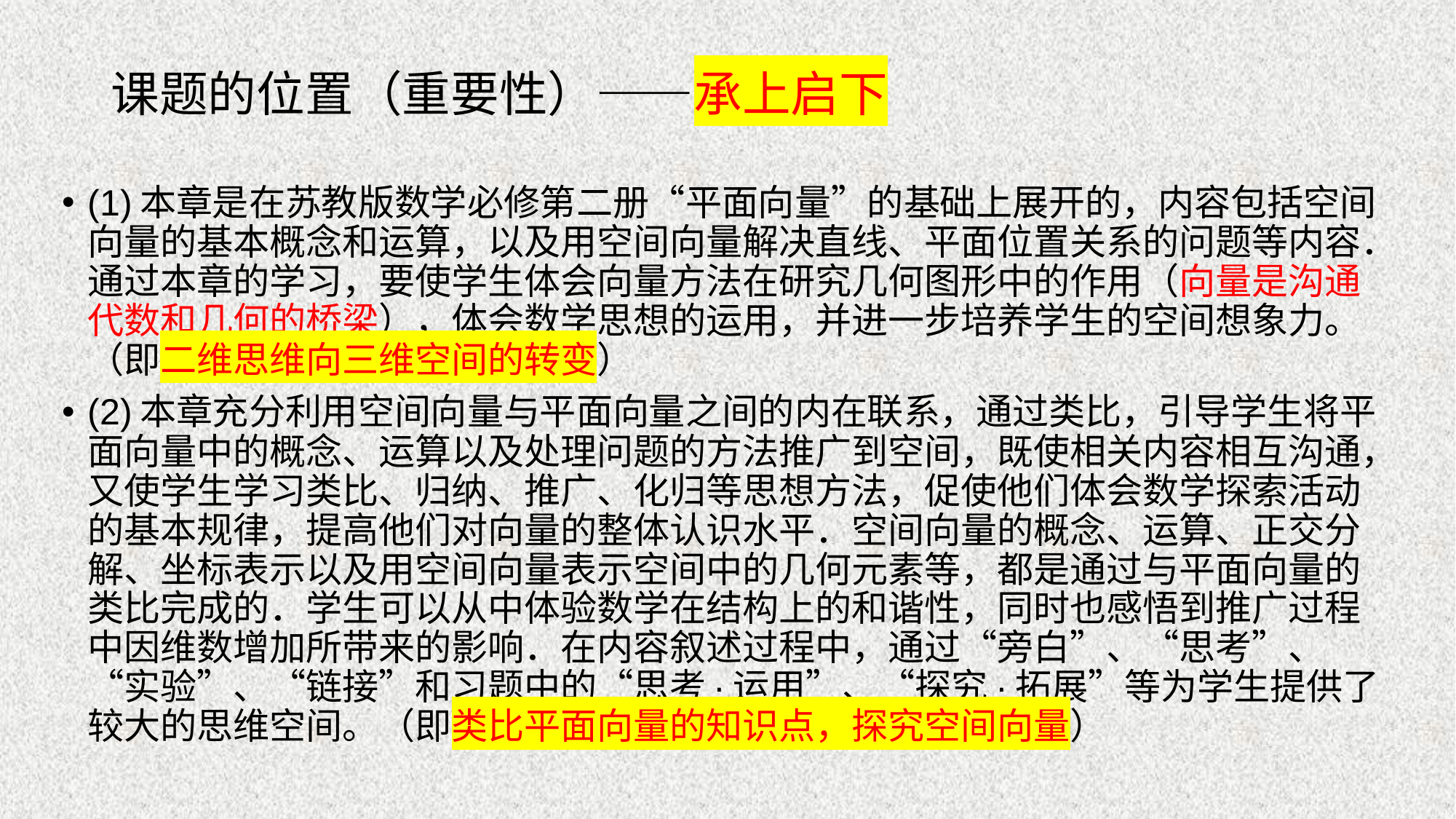

# 课题的位置（重要性）——承上启下
(1)本章是在苏教版数学必修第二册“平面向量”的基础上展开的，内容包括空间向量的基本概念和运算，以及用空间向量解决直线、平面位置关系的问题等内容．通过本章的学习，要使学生体会向量方法在研究几何图形中的作用（向量是沟通代数和几何的桥梁），体会数学思想的运用，并进一步培养学生的空间想象力。（即二维思维向三维空间的转变）
(2)本章充分利用空间向量与平面向量之间的内在联系，通过类比，引导学生将平面向量中的概念、运算以及处理问题的方法推广到空间，既使相关内容相互沟通，又使学生学习类比、归纳、推广、化归等思想方法，促使他们体会数学探索活动的基本规律，提高他们对向量的整体认识水平．空间向量的概念、运算、正交分解、坐标表示以及用空间向量表示空间中的几何元素等，都是通过与平面向量的类比完成的．学生可以从中体验数学在结构上的和谐性，同时也感悟到推广过程中因维数增加所带来的影响．在内容叙述过程中，通过“旁白”、“思考”、“实验”、“链接”和习题中的“思考·运用”、“探究·拓展”等为学生提供了较大的思维空间。（即类比平面向量的知识点，探究空间向量）